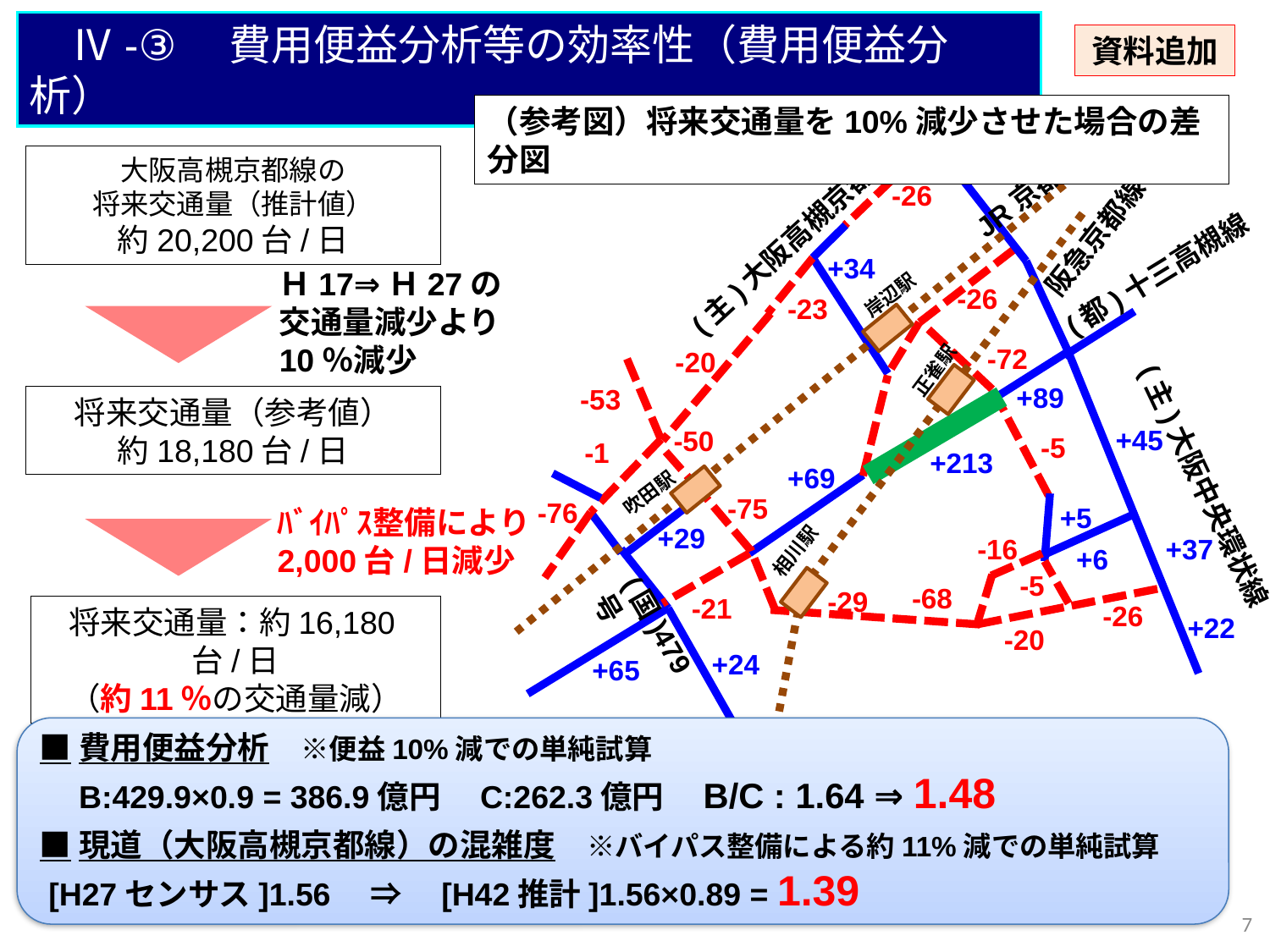

Ⅳ-③　費用便益分析等の効率性（費用便益分析）
資料追加
（参考図）将来交通量を10%減少させた場合の差分図
差分図：
　各リンクについて、整備有無による交通量の差を図化したもの
大阪高槻京都線の
将来交通量（推計値）
約20,200台/日
JR京都線
-26
(主)大阪高槻京都線
阪急京都線
将来交通量予測（H42）
+34
(都)十三高槻線
Ｈ17⇒Ｈ27の
交通量減少より
10％減少
岸辺駅
-26
単位：百台／日
-23

-72
-20
正雀駅
+89

交通量増加
交通量減少
事業箇所
-53

将来交通量（参考値）
約18,180台/日
+45
-50
-5
-1
+213
+69
吹田駅

(主)大阪中央環状線
-75
-76
+5
ﾊﾞｲﾊﾟｽ整備により
2,000台/日減少
+29

+37
-16
相川駅
+6
-5
-68
-29

-21
-26
将来交通量：約16,180台/日
（約11％の交通量減）
+22
(国)479号
-20
費用便益分析
B:429.9×0.9=386.9
C:262.3
B/C=386.9/262.3=1.475⇒1.48
+24
+65
■費用便益分析　※便益10%減での単純試算
　B:429.9×0.9 = 386.9億円　C:262.3億円　B/C : 1.64 ⇒ 1.48

■現道（大阪高槻京都線）の混雑度　※バイパス整備による約11%減での単純試算
 [H27センサス]1.56　⇒　[H42推計]1.56×0.89 = 1.39
7